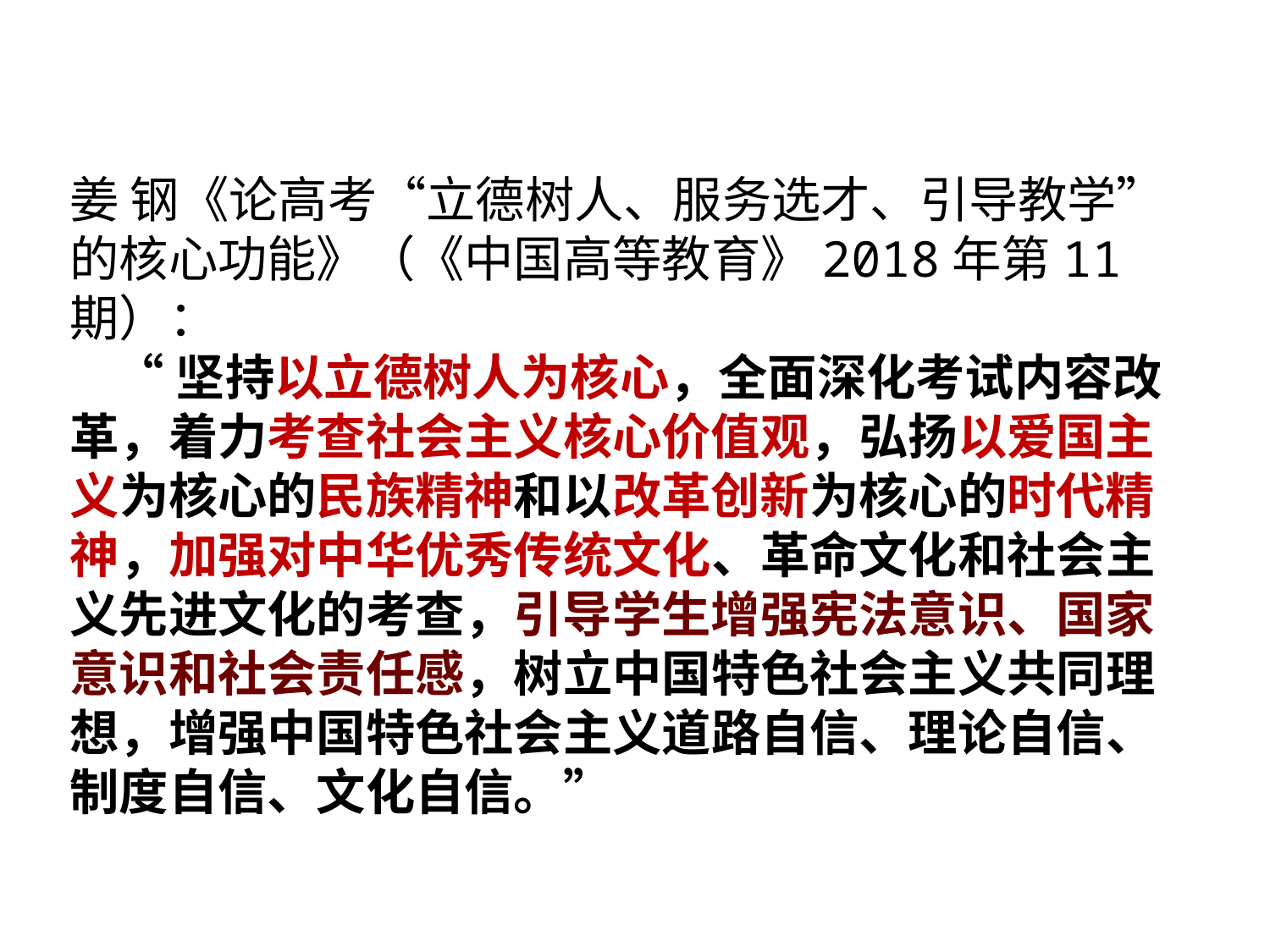

姜 钢《论高考“立德树人、服务选才、引导教学”的核心功能》（《中国高等教育》2018年第11期）：
    “坚持以立德树人为核心，全面深化考试内容改革，着力考查社会主义核心价值观，弘扬以爱国主义为核心的民族精神和以改革创新为核心的时代精神，加强对中华优秀传统文化、革命文化和社会主义先进文化的考查，引导学生增强宪法意识、国家意识和社会责任感，树立中国特色社会主义共同理想，增强中国特色社会主义道路自信、理论自信、制度自信、文化自信。”